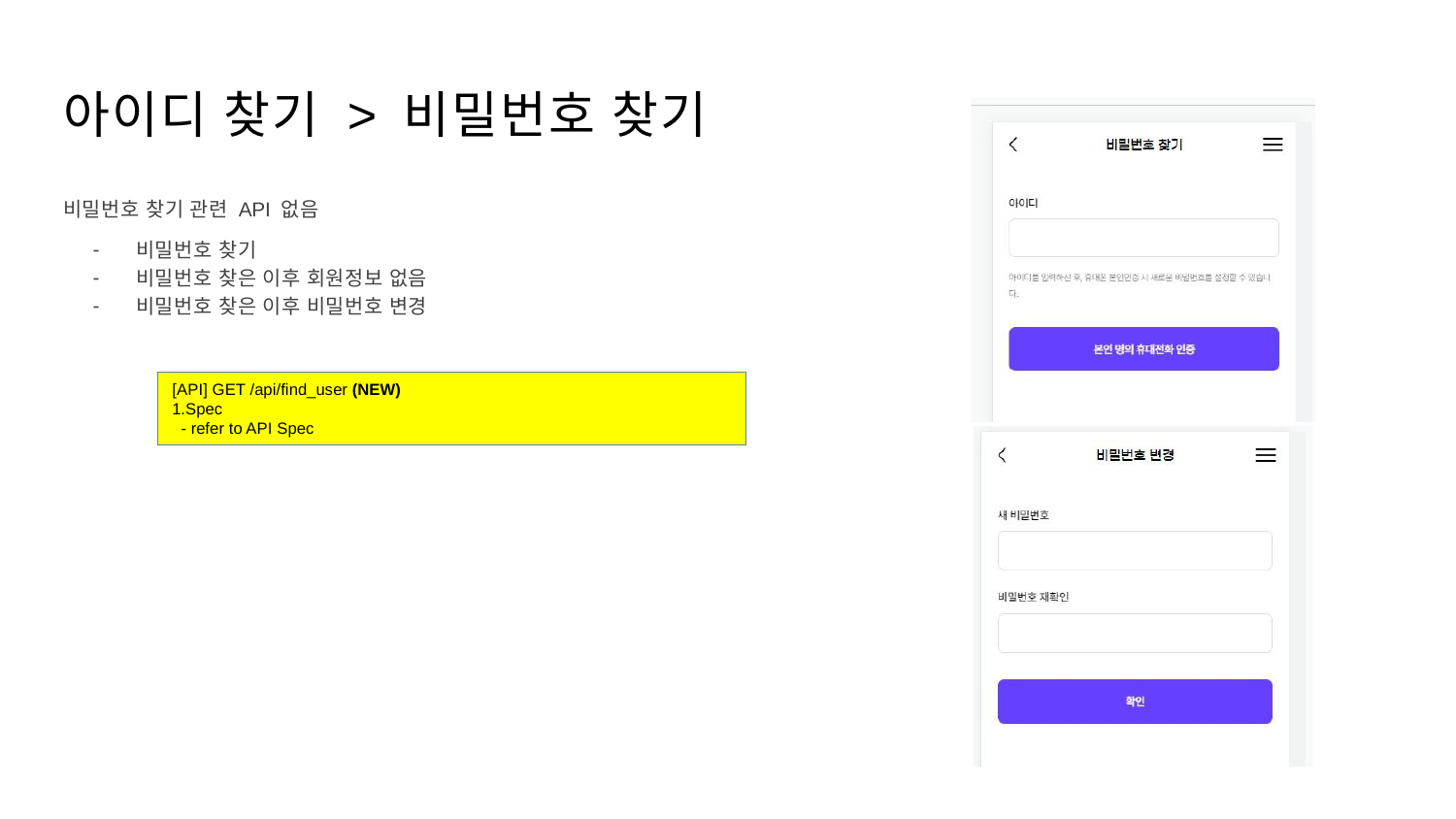

아이디 찾기 > 비밀번호 찾기

비밀번호 찾기 관련 API 없음

비밀번호 찾기
비밀번호 찾은 이후 회원정보 없음
비밀번호 찾은 이후 비밀번호 변경
[API] GET /api/find_user (NEW)
1.Spec
  - refer to API Spec